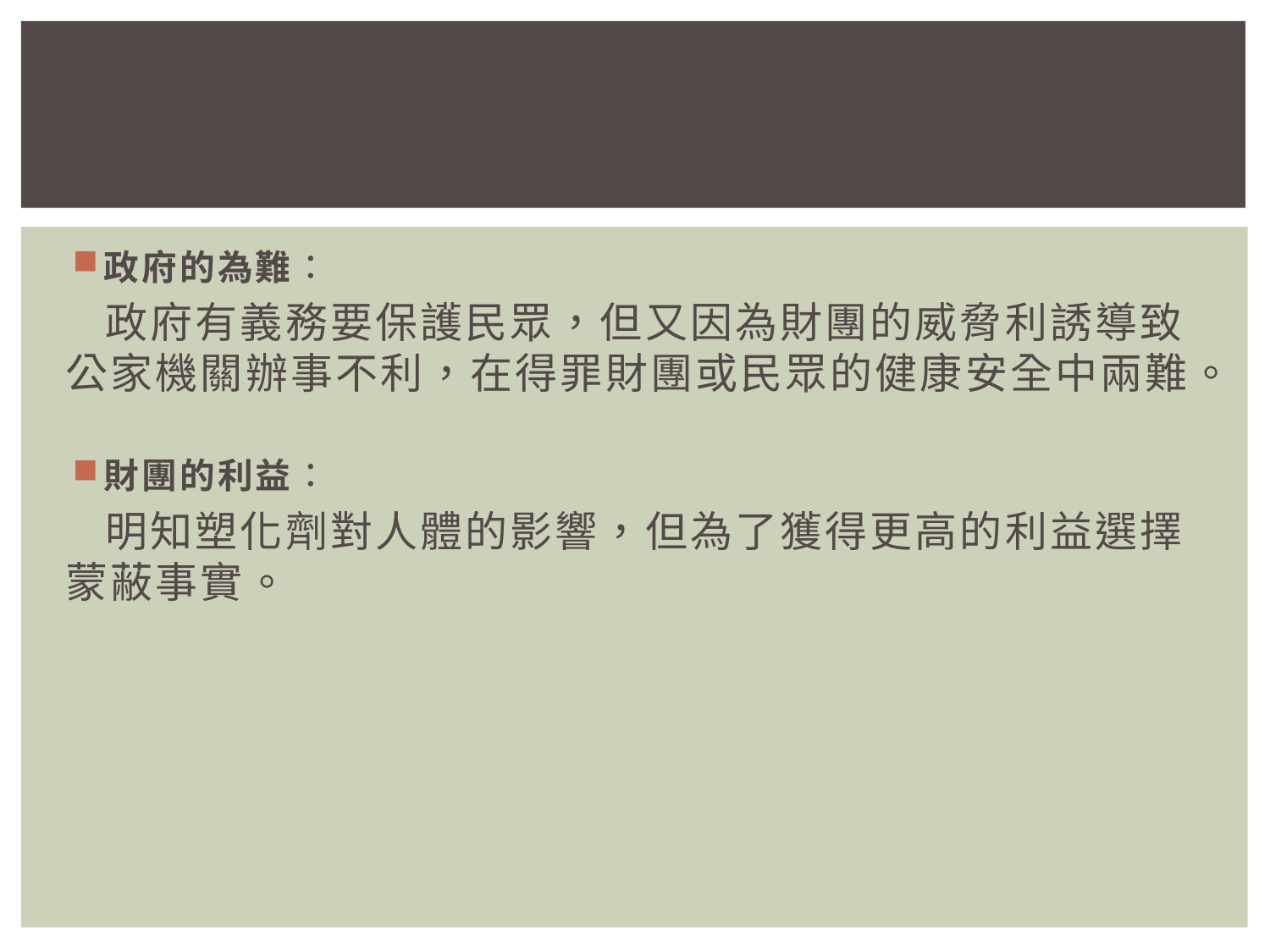

#
政府的為難：
   政府有義務要保護民眾，但又因為財團的威脅利誘導致公家機關辦事不利，在得罪財團或民眾的健康安全中兩難。

財團的利益：
   明知塑化劑對人體的影響，但為了獲得更高的利益選擇蒙蔽事實。